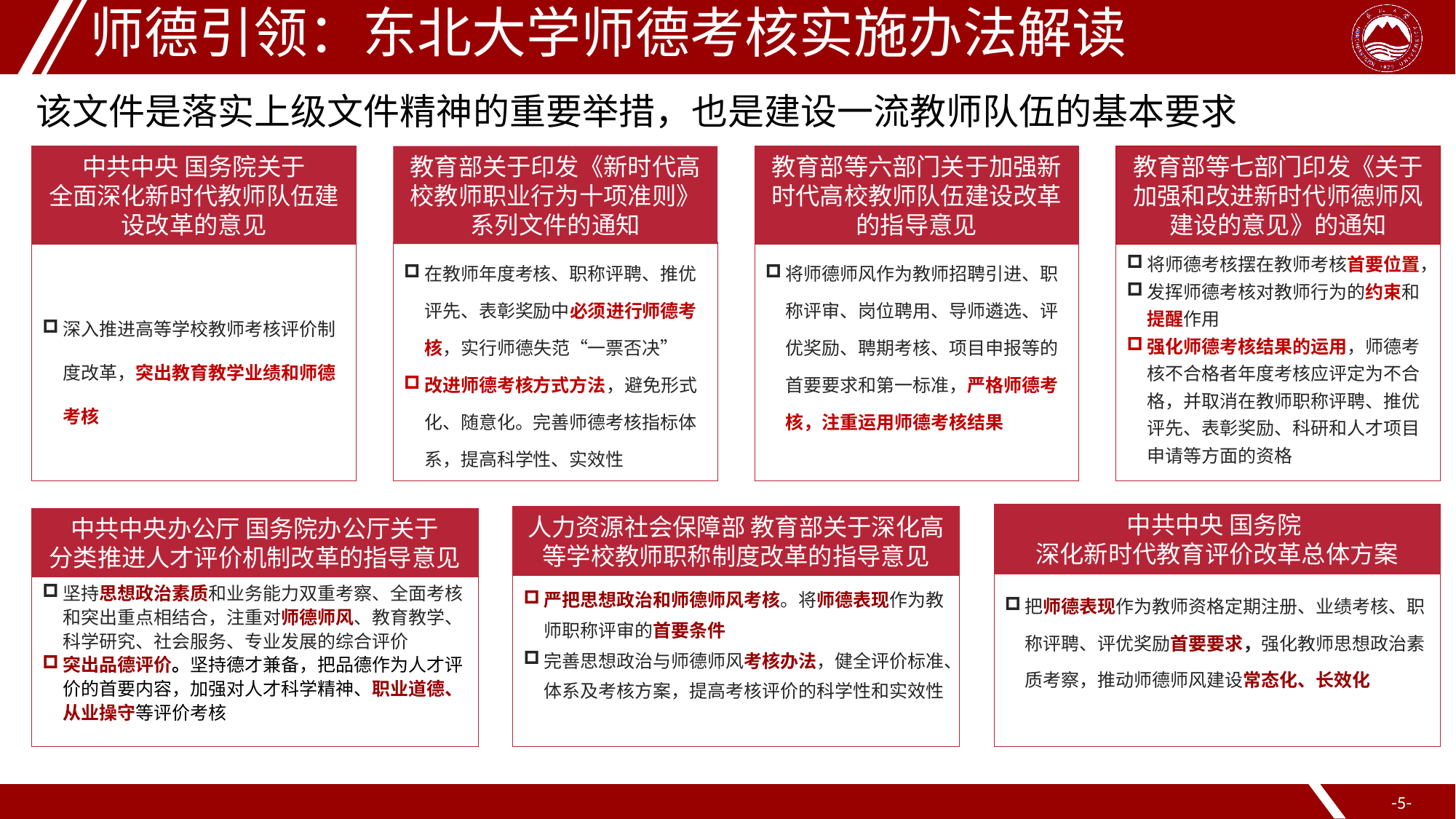

师德引领：东北大学师德考核实施办法解读

该文件是落实上级文件精神的重要举措，也是建设一流教师队伍的基本要求
中共中央 国务院关于
全面深化新时代教师队伍建设改革的意见
教育部关于印发《新时代高校教师职业行为十项准则》系列文件的通知
教育部等六部门关于加强新时代高校教师队伍建设改革的指导意见
教育部等七部门印发《关于加强和改进新时代师德师风建设的意见》的通知
深入推进高等学校教师考核评价制度改革，突出教育教学业绩和师德考核
在教师年度考核、职称评聘、推优评先、表彰奖励中必须进行师德考核，实行师德失范“一票否决”
改进师德考核方式方法，避免形式化、随意化。完善师德考核指标体系，提高科学性、实效性
将师德师风作为教师招聘引进、职称评审、岗位聘用、导师遴选、评优奖励、聘期考核、项目申报等的首要要求和第一标准，严格师德考核，注重运用师德考核结果
将师德考核摆在教师考核首要位置，
发挥师德考核对教师行为的约束和提醒作用
强化师德考核结果的运用，师德考核不合格者年度考核应评定为不合格，并取消在教师职称评聘、推优评先、表彰奖励、科研和人才项目申请等方面的资格
中共中央 国务院
深化新时代教育评价改革总体方案
人力资源社会保障部 教育部关于深化高等学校教师职称制度改革的指导意见
中共中央办公厅 国务院办公厅关于
分类推进人才评价机制改革的指导意见
坚持思想政治素质和业务能力双重考察、全面考核和突出重点相结合，注重对师德师风、教育教学、科学研究、社会服务、专业发展的综合评价
突出品德评价。坚持德才兼备，把品德作为人才评价的首要内容，加强对人才科学精神、职业道德、从业操守等评价考核
严把思想政治和师德师风考核。将师德表现作为教师职称评审的首要条件
完善思想政治与师德师风考核办法，健全评价标准、体系及考核方案，提高考核评价的科学性和实效性
把师德表现作为教师资格定期注册、业绩考核、职称评聘、评优奖励首要要求，强化教师思想政治素质考察，推动师德师风建设常态化、长效化
-5-